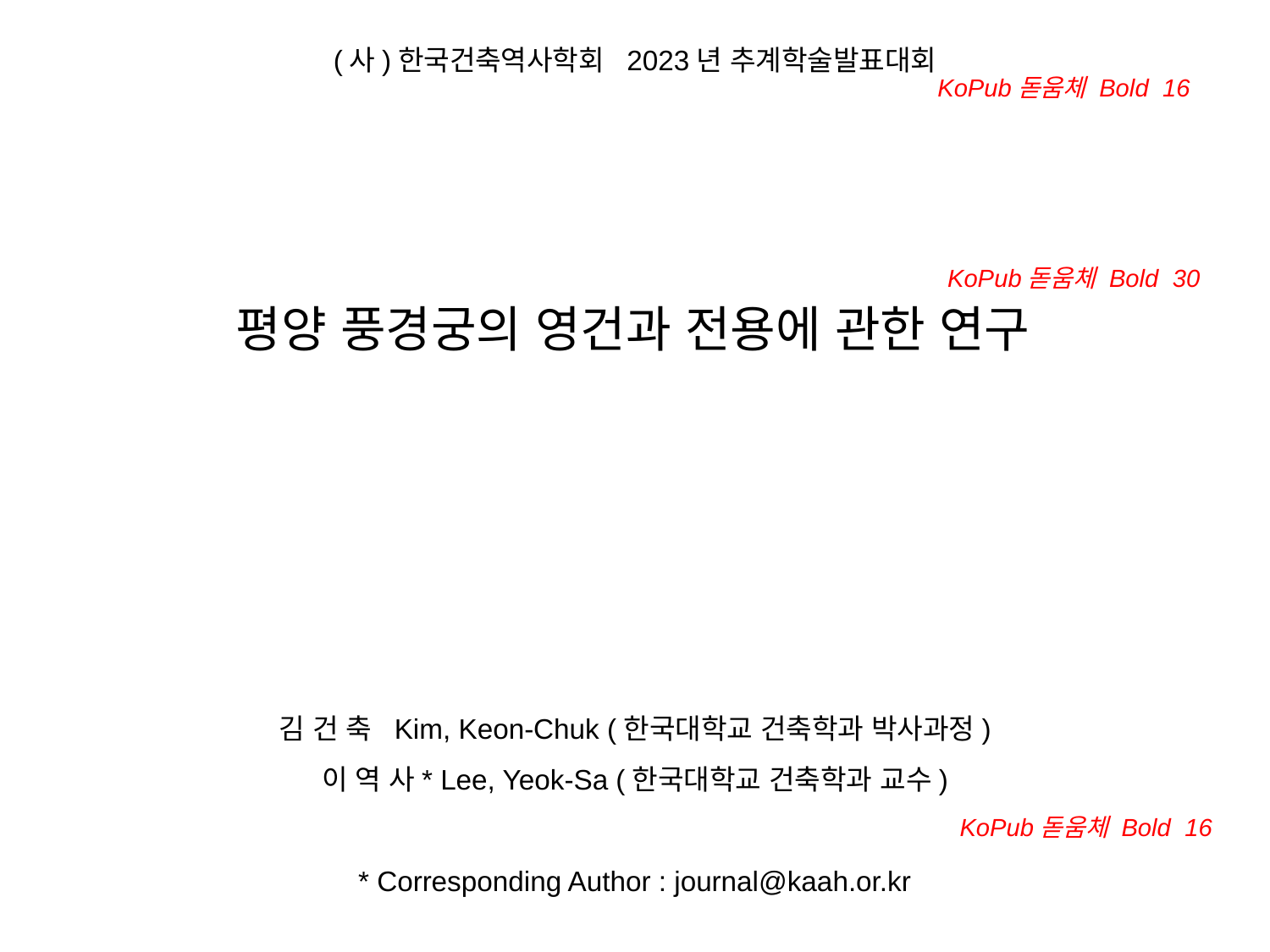

(사)한국건축역사학회  2023년 추계학술발표대회
KoPub돋움체 Bold  16
KoPub돋움체 Bold  30
평양 풍경궁의 영건과 전용에 관한 연구
김 건 축  Kim, Keon-Chuk (한국대학교 건축학과 박사과정)
이 역 사* Lee, Yeok-Sa (한국대학교 건축학과 교수)

* Corresponding Author : journal@kaah.or.kr
KoPub돋움체 Bold  16